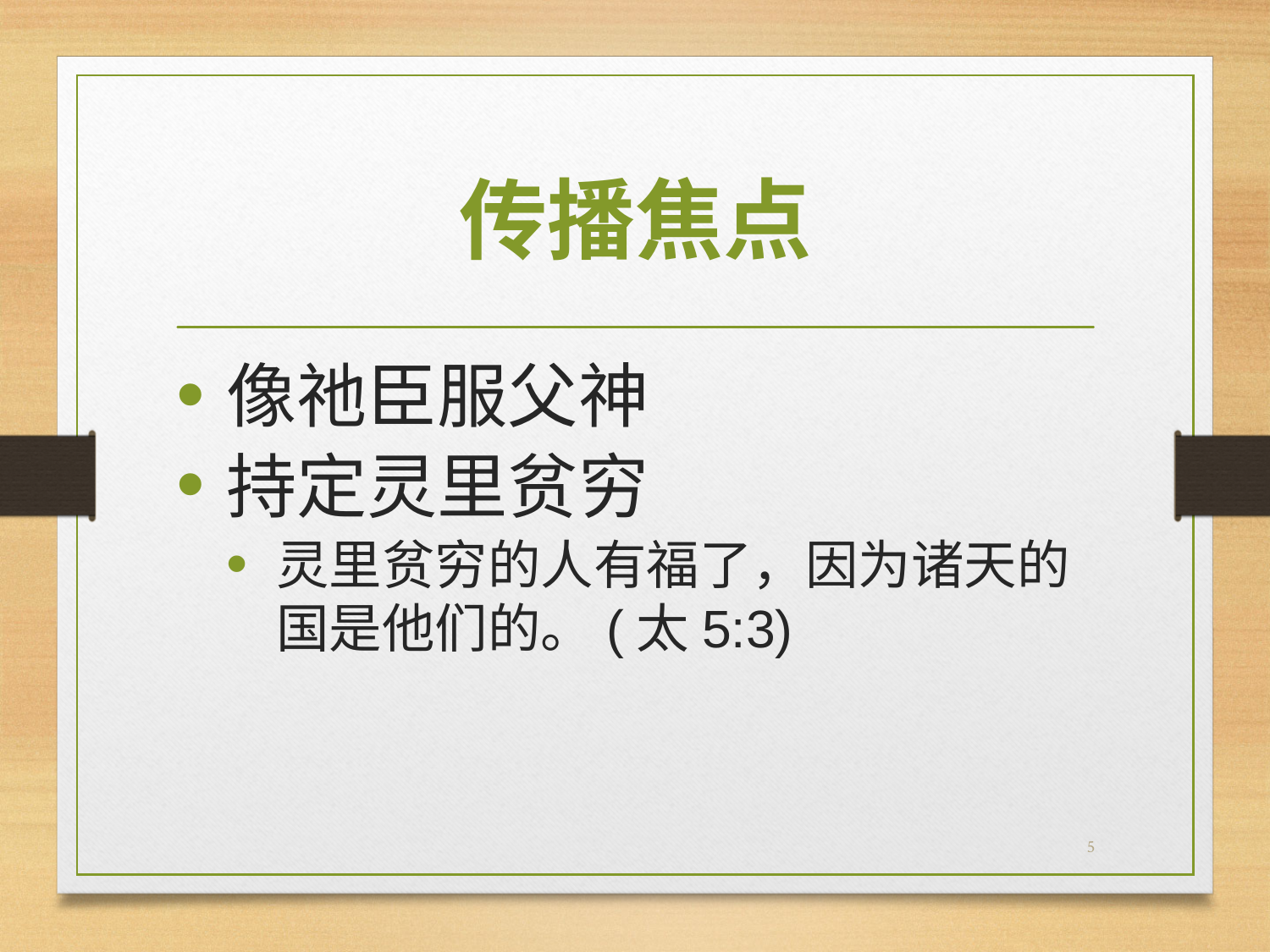

# 传播焦点
像祂臣服父神
持定灵里贫穷
灵里贫穷的人有福了，因为诸天的国是他们的。(太5:3)

5